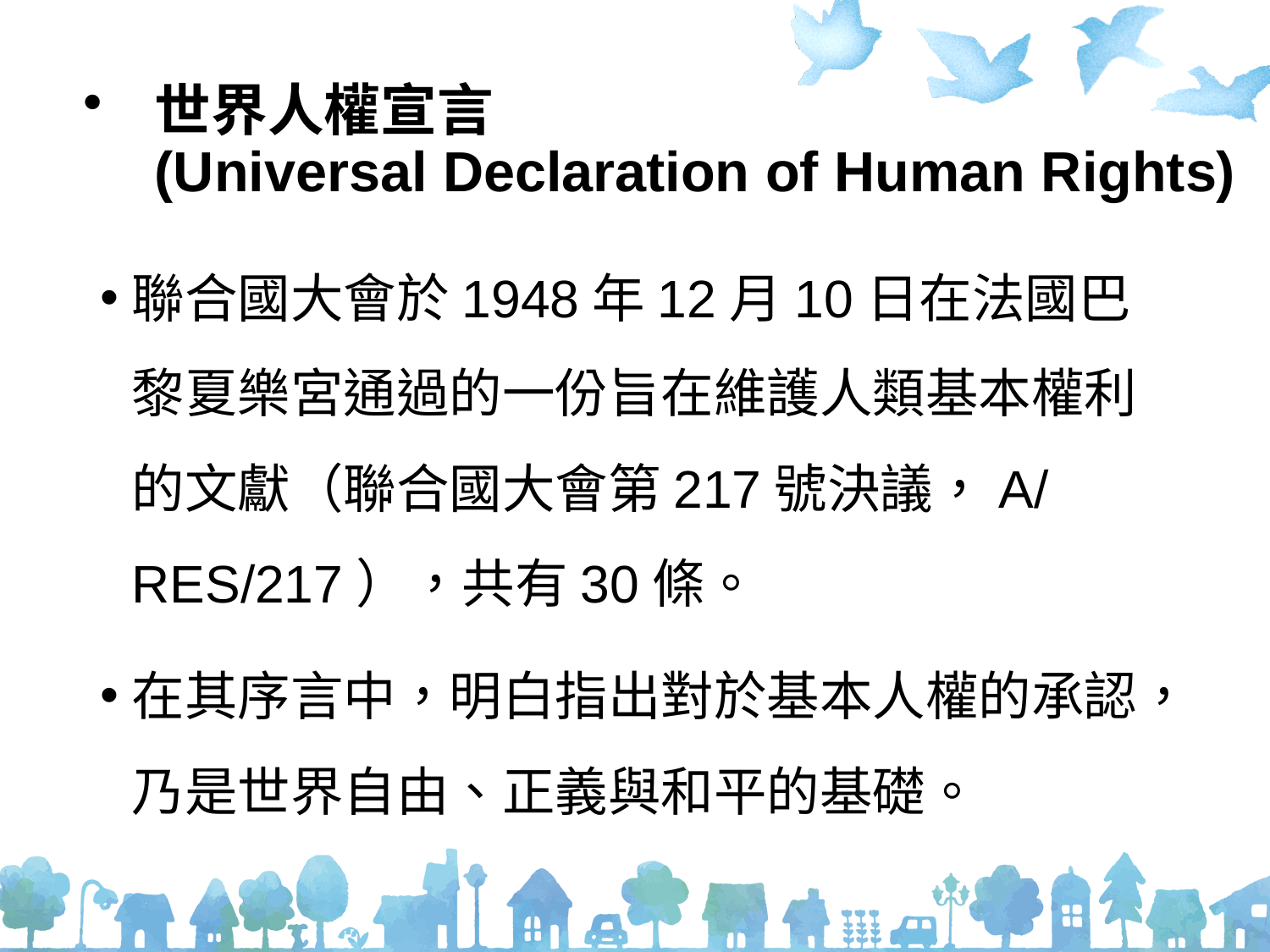

# 世界人權宣言 (Universal Declaration of Human Rights)
聯合國大會於1948年12月10日在法國巴黎夏樂宮通過的一份旨在維護人類基本權利的文獻（聯合國大會第217號決議，A/RES/217），共有30條。
在其序言中，明白指出對於基本人權的承認，乃是世界自由、正義與和平的基礎。